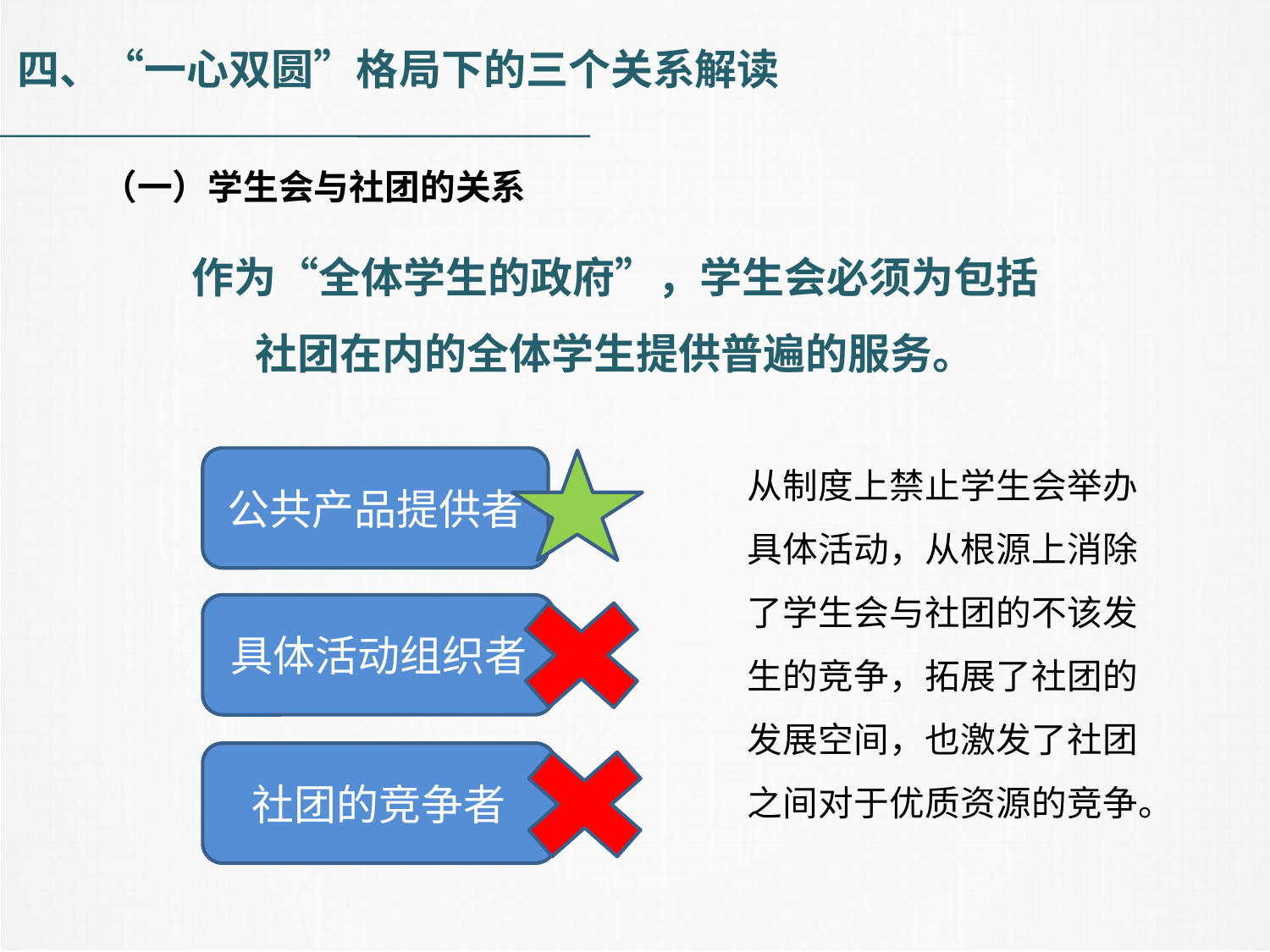

四、“一心双圆”格局下的三个关系解读
（一）学生会与社团的关系
作为“全体学生的政府”，学生会必须为包括
社团在内的全体学生提供普遍的服务。

从制度上禁止学生会举办具体活动，从根源上消除了学生会与社团的不该发生的竞争，拓展了社团的发展空间，也激发了社团之间对于优质资源的竞争。
公共产品提供者

具体活动组织者

社团的竞争者